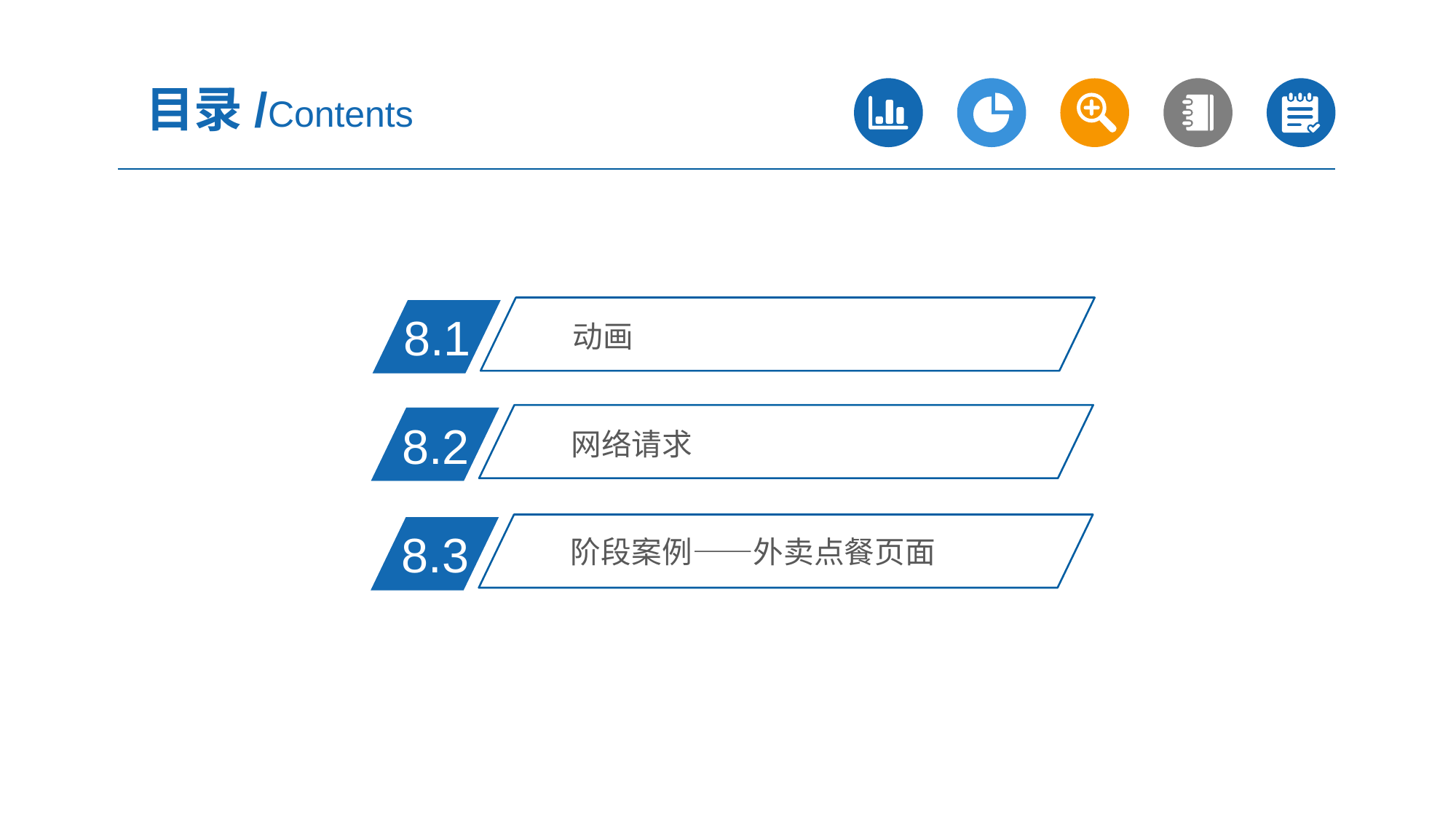

目录/Contents

动画

8.1

网络请求

8.2

阶段案例——外卖点餐页面

8.3